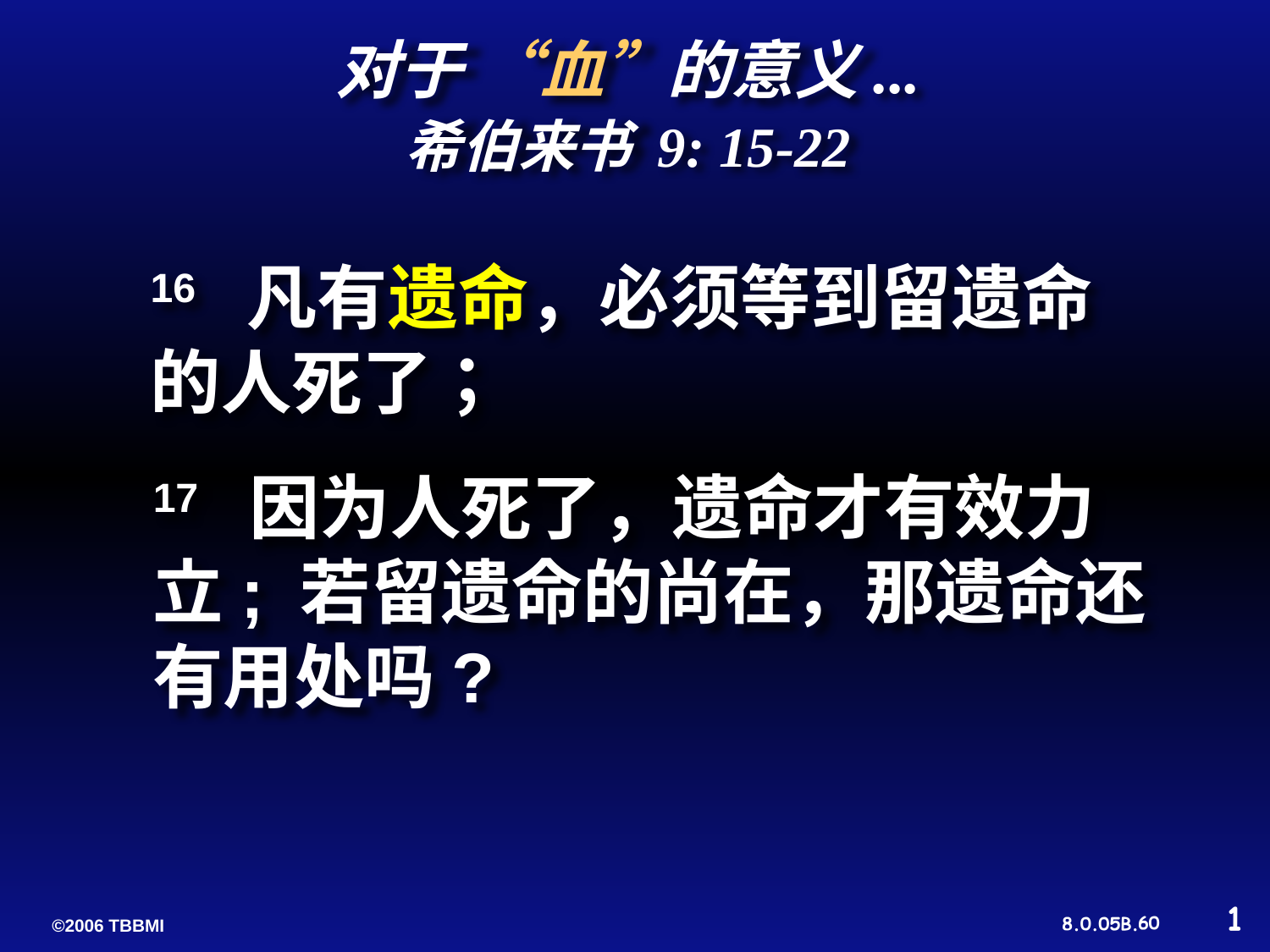

对于 “血”的意义...
希伯来书 9: 15-22
16   凡有遗命，必须等到留遗命的人死了；
17   因为人死了，遗命才有效力立; 若留遗命的尚在，那遗命还有用处吗?

1

60